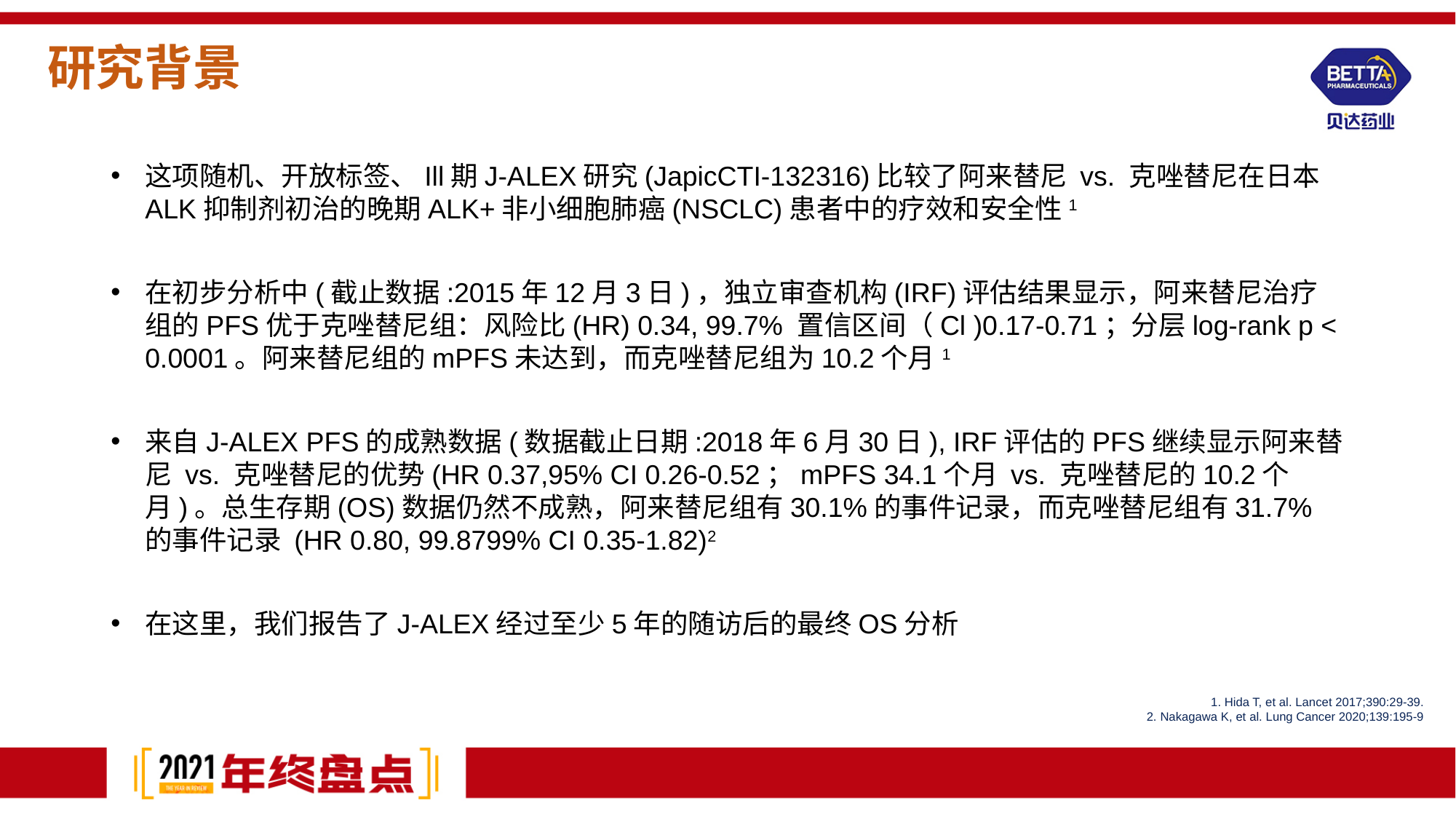

# 研究背景
这项随机、开放标签、Ill期J-ALEX研究(JapicCTI-132316)比较了阿来替尼 vs. 克唑替尼在日本ALK抑制剂初治的晚期ALK+非小细胞肺癌(NSCLC)患者中的疗效和安全性1

在初步分析中(截止数据:2015年12月3日)，独立审查机构(IRF)评估结果显示，阿来替尼治疗组的PFS优于克唑替尼组：风险比(HR) 0.34, 99.7% 置信区间（Cl )0.17-0.71；分层log-rank p < 0.0001。阿来替尼组的mPFS未达到，而克唑替尼组为10.2个月1

来自J-ALEX PFS的成熟数据(数据截止日期:2018年6月30日), IRF评估的PFS继续显示阿来替尼 vs. 克唑替尼的优势(HR 0.37,95% CI 0.26-0.52；mPFS 34.1个月 vs. 克唑替尼的10.2个月)。总生存期(OS)数据仍然不成熟，阿来替尼组有30.1%的事件记录，而克唑替尼组有31.7%的事件记录 (HR 0.80, 99.8799% CI 0.35-1.82)2

在这里，我们报告了J-ALEX经过至少5年的随访后的最终OS分析
1. Hida T, et al. Lancet 2017;390:29-39.
2. Nakagawa K, et al. Lung Cancer 2020;139:195-9